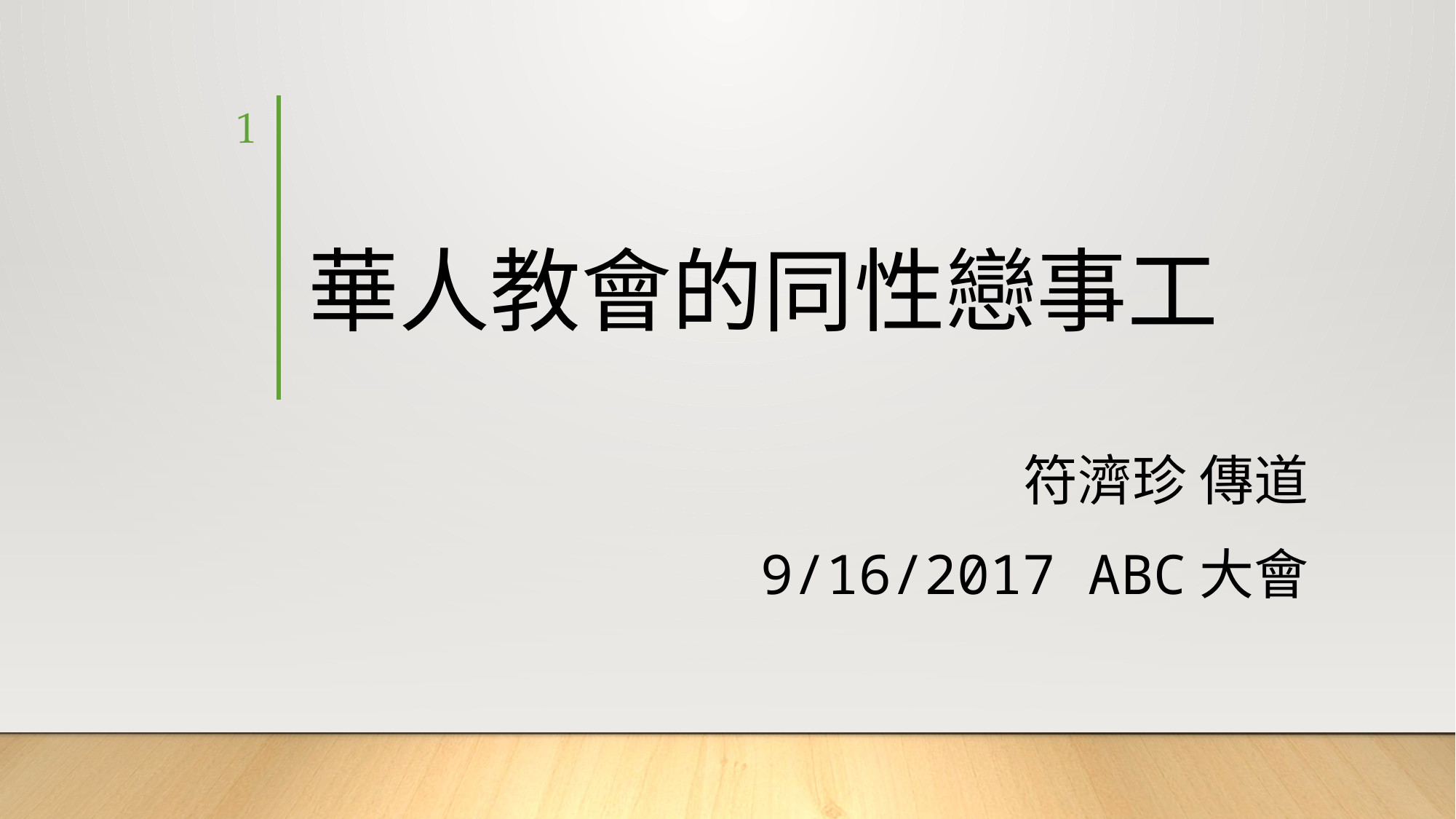

1
# 華人教會的同性戀事工
符濟珍 傳道
9/16/2017 ABC大會